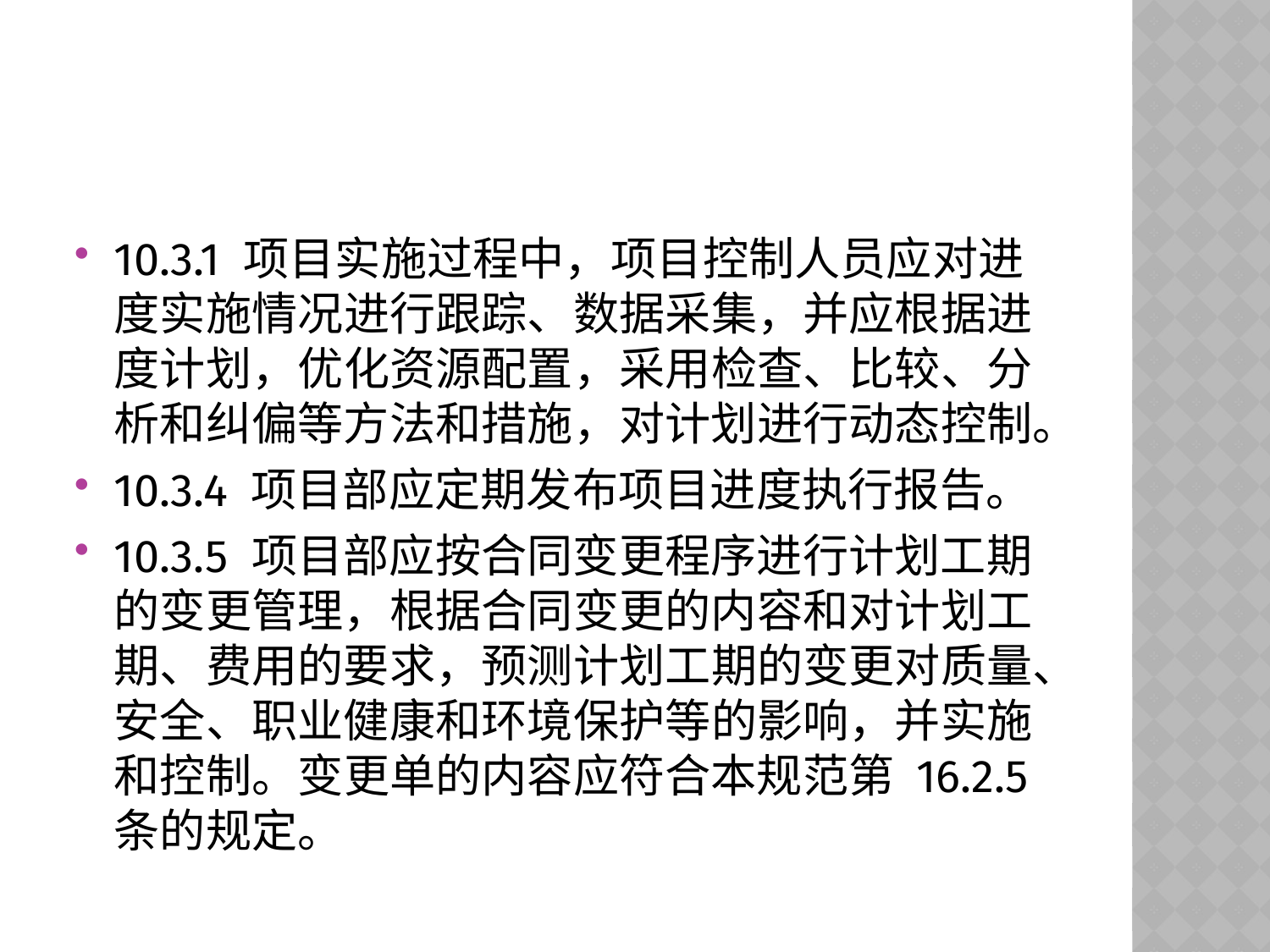

#
10.3.1 项目实施过程中，项目控制人员应对进度实施情况进行跟踪、数据采集，并应根据进度计划，优化资源配置，采用检查、比较、分析和纠偏等方法和措施，对计划进行动态控制。
10.3.4 项目部应定期发布项目进度执行报告。
10.3.5 项目部应按合同变更程序进行计划工期的变更管理，根据合同变更的内容和对计划工期、费用的要求，预测计划工期的变更对质量、安全、职业健康和环境保护等的影响，并实施和控制。变更单的内容应符合本规范第 16.2.5 条的规定。